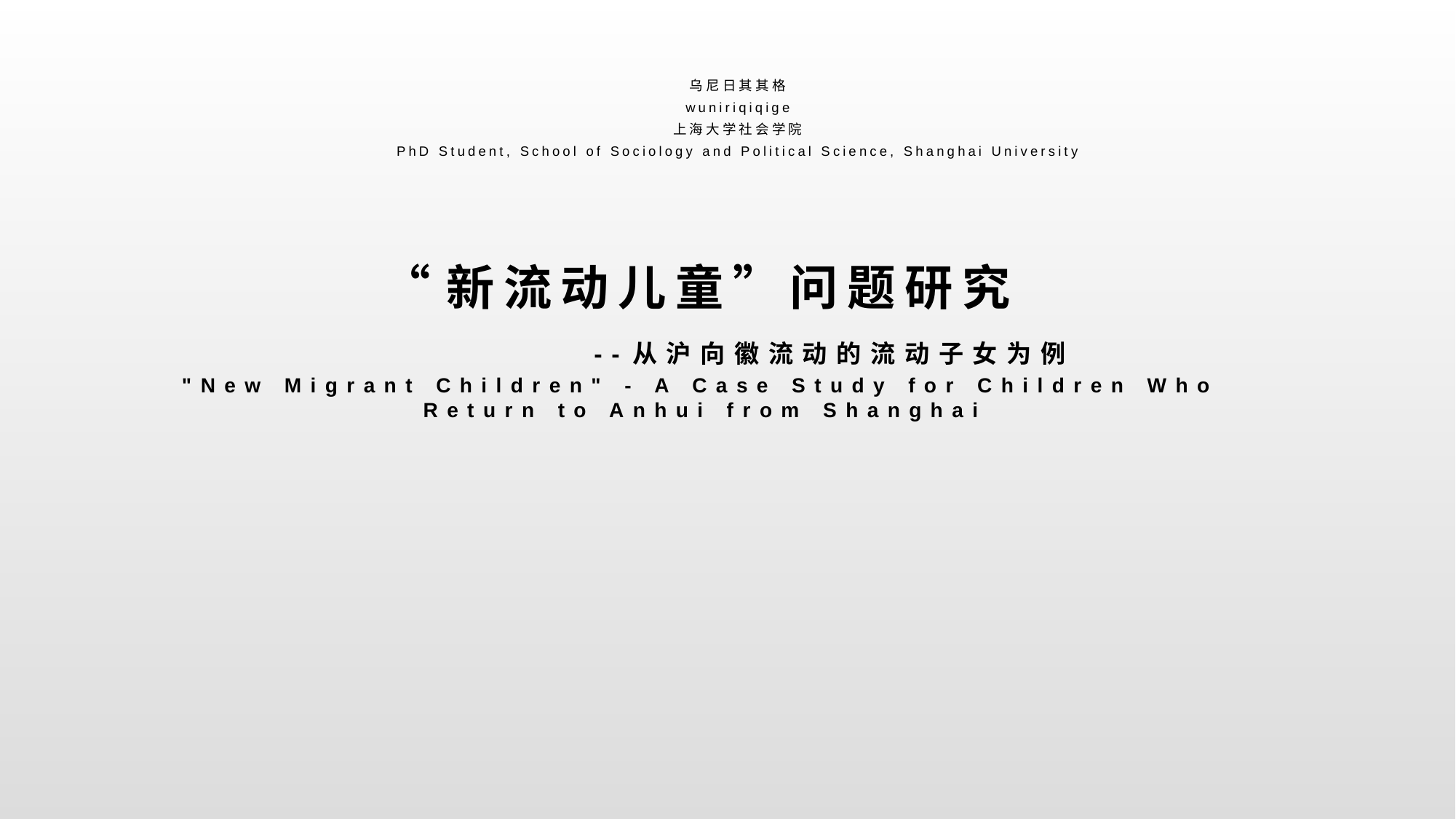

乌尼日其其格
wuniriqiqige
上海大学社会学院
PhD Student, School of Sociology and Political Science, Shanghai University

# “新流动儿童”问题研究 --从沪向徽流动的流动子女为例 "New Migrant Children" - A Case Study for Children Who Return to Anhui from Shanghai